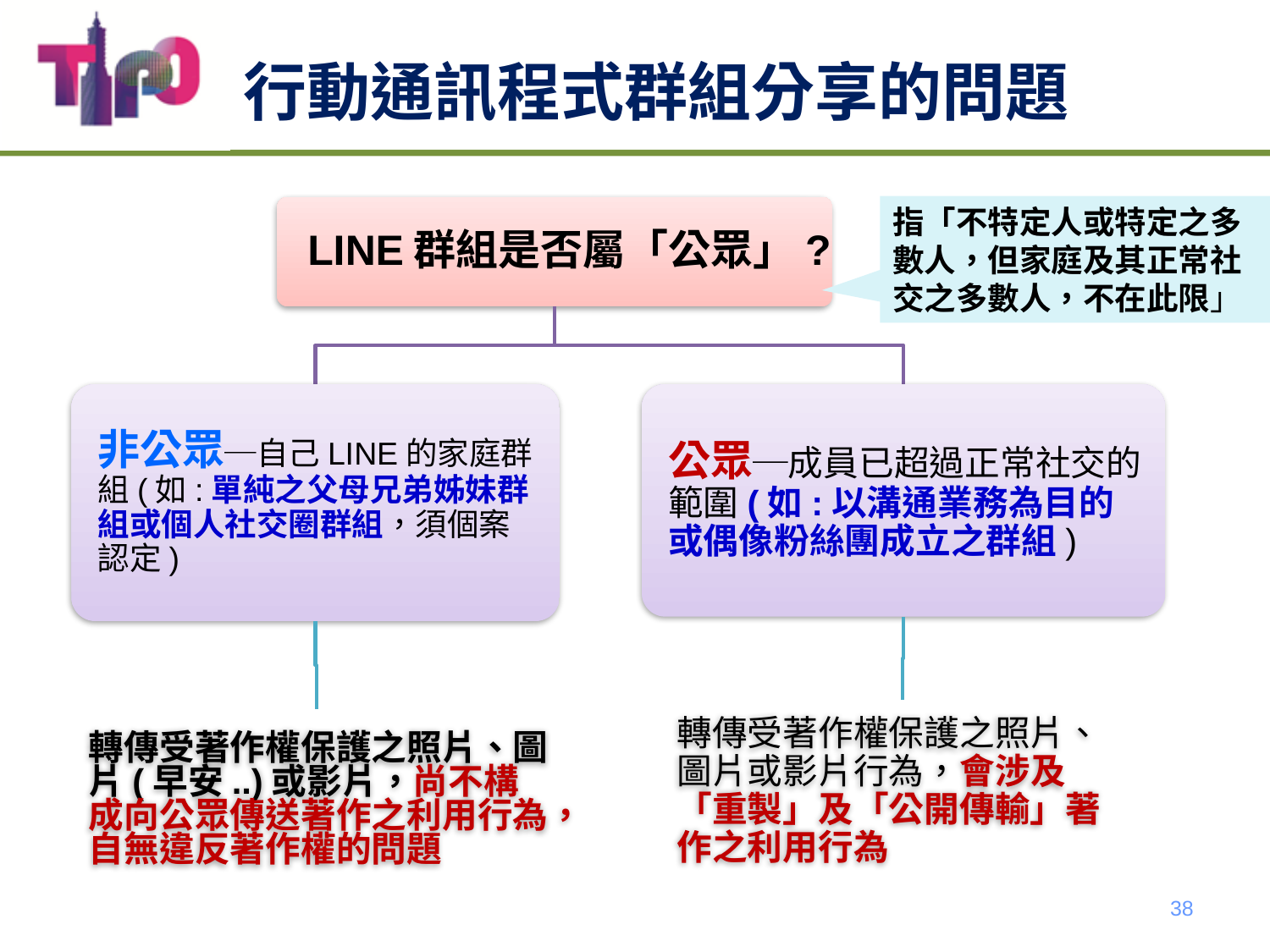

# 行動通訊程式群組分享的問題
LINE群組是否屬「公眾」?
非公眾─自己LINE的家庭群組(如:單純之父母兄弟姊妹群組或個人社交圈群組，須個案認定)
轉傳受著作權保護之照片、圖片(早安..)或影片，尚不構成向公眾傳送著作之利用行為，自無違反著作權的問題
公眾─成員已超過正常社交的範圍(如:以溝通業務為目的或偶像粉絲團成立之群組)
轉傳受著作權保護之照片、圖片或影片行為，會涉及「重製」及「公開傳輸」著作之利用行為
指「不特定人或特定之多數人，但家庭及其正常社交之多數人，不在此限」
38